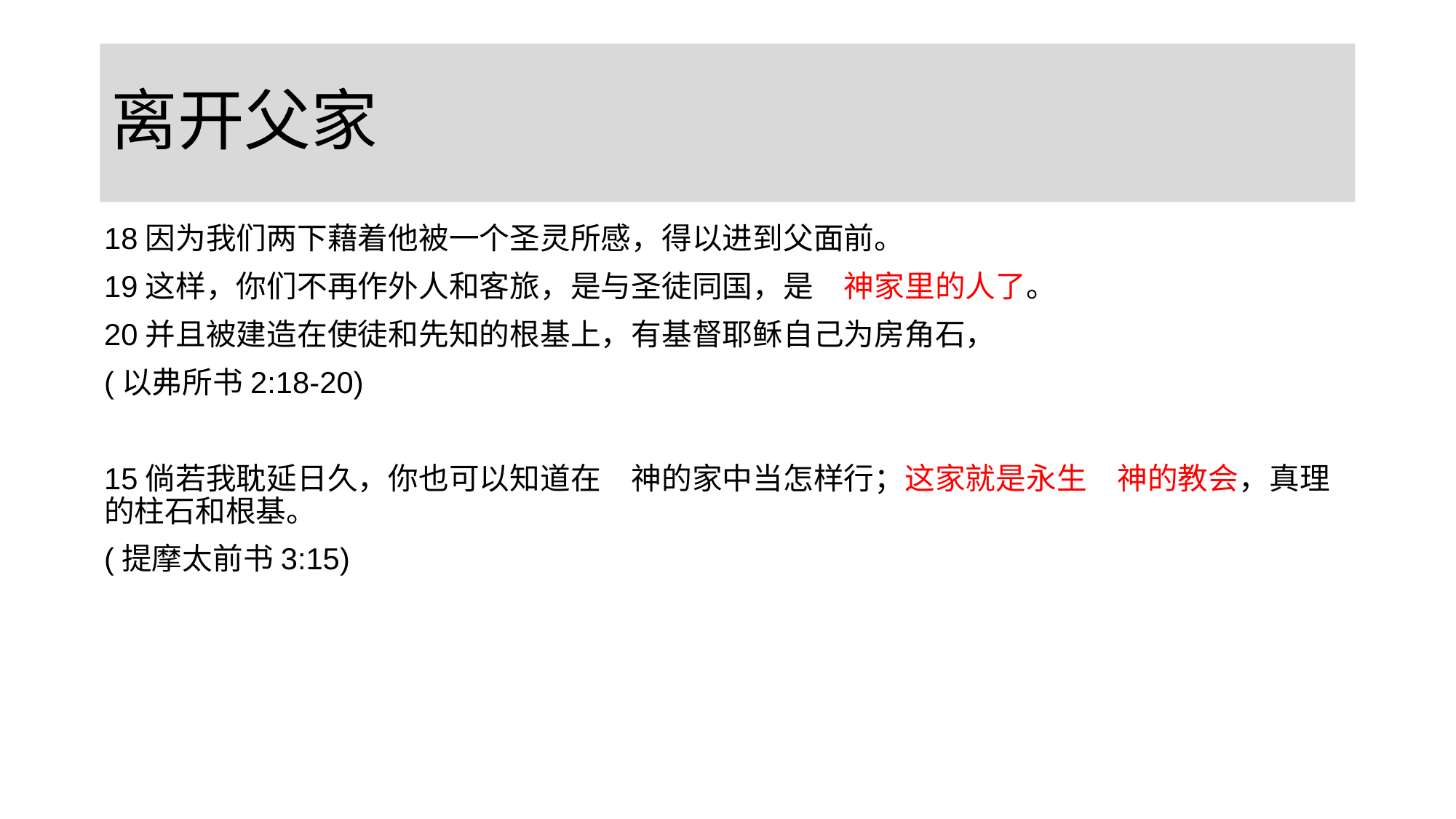

# 离开父家
18因为我们两下藉着他被一个圣灵所感，得以进到父面前。
19这样，你们不再作外人和客旅，是与圣徒同国，是　神家里的人了。
20并且被建造在使徒和先知的根基上，有基督耶稣自己为房角石，
(以弗所书2:18-20)

15倘若我耽延日久，你也可以知道在　神的家中当怎样行；这家就是永生　神的教会，真理的柱石和根基。
(提摩太前书3:15)